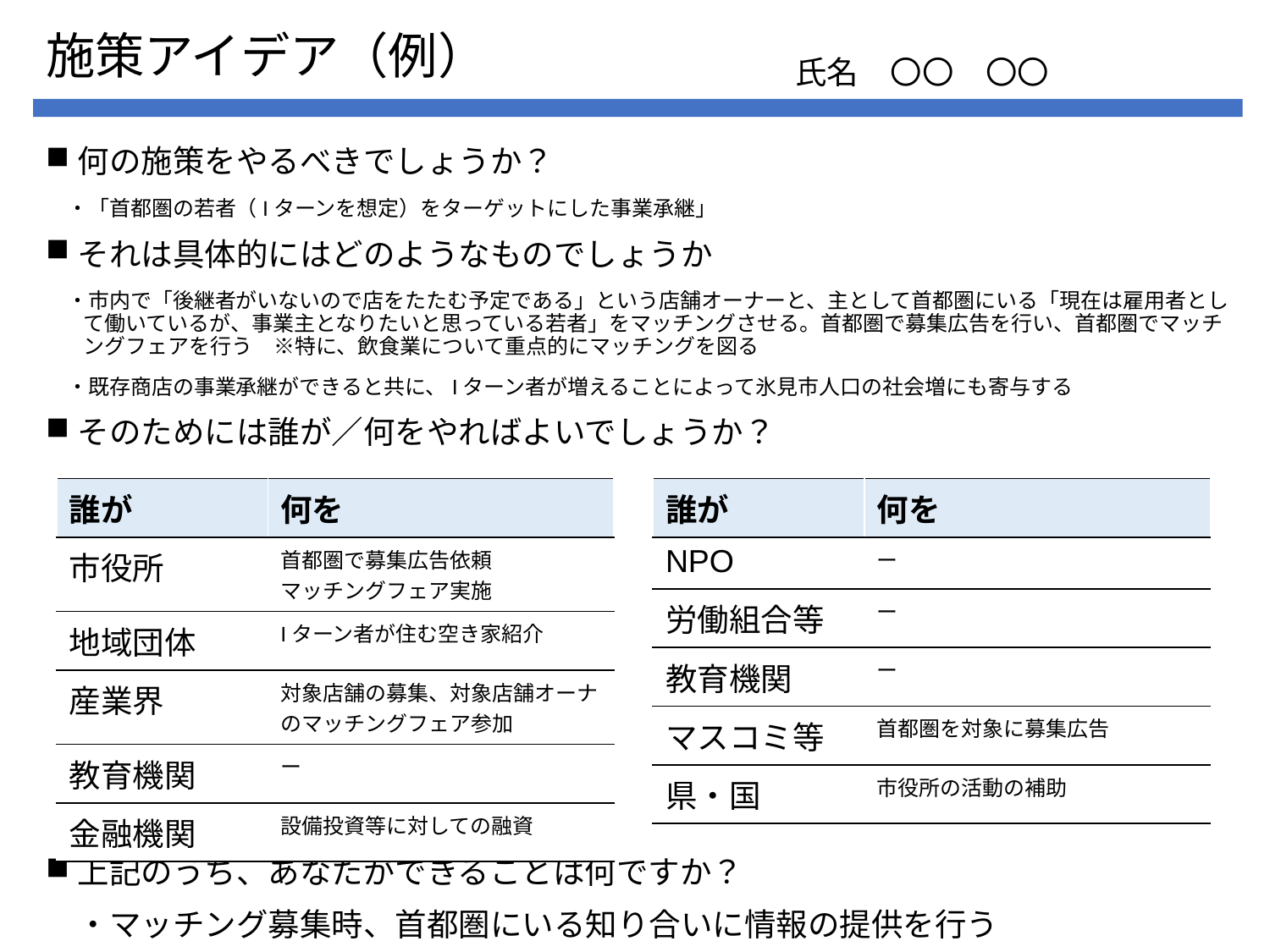

# 施策アイデア（例）
氏名　〇〇　〇〇
何の施策をやるべきでしょうか？
　・「首都圏の若者（Iターンを想定）をターゲットにした事業承継」
それは具体的にはどのようなものでしょうか
　・市内で「後継者がいないので店をたたむ予定である」という店舗オーナーと、主として首都圏にいる「現在は雇用者として働いているが、事業主となりたいと思っている若者」をマッチングさせる。首都圏で募集広告を行い、首都圏でマッチングフェアを行う　※特に、飲食業について重点的にマッチングを図る
　・既存商店の事業承継ができると共に、Iターン者が増えることによって氷見市人口の社会増にも寄与する
そのためには誰が／何をやればよいでしょうか？

上記のうち、あなたができることは何ですか？
　・マッチング募集時、首都圏にいる知り合いに情報の提供を行う
| 誰が | 何を |
| --- | --- |
| 市役所 | 首都圏で募集広告依頼 マッチングフェア実施 |
| 地域団体 | Iターン者が住む空き家紹介 |
| 産業界 | 対象店舗の募集、対象店舗オーナのマッチングフェア参加 |
| 教育機関 | ー |
| 金融機関 | 設備投資等に対しての融資 |
| 誰が | 何を |
| --- | --- |
| NPO | ー |
| 労働組合等 | ー |
| 教育機関 | ー |
| マスコミ等 | 首都圏を対象に募集広告 |
| 県・国 | 市役所の活動の補助 |